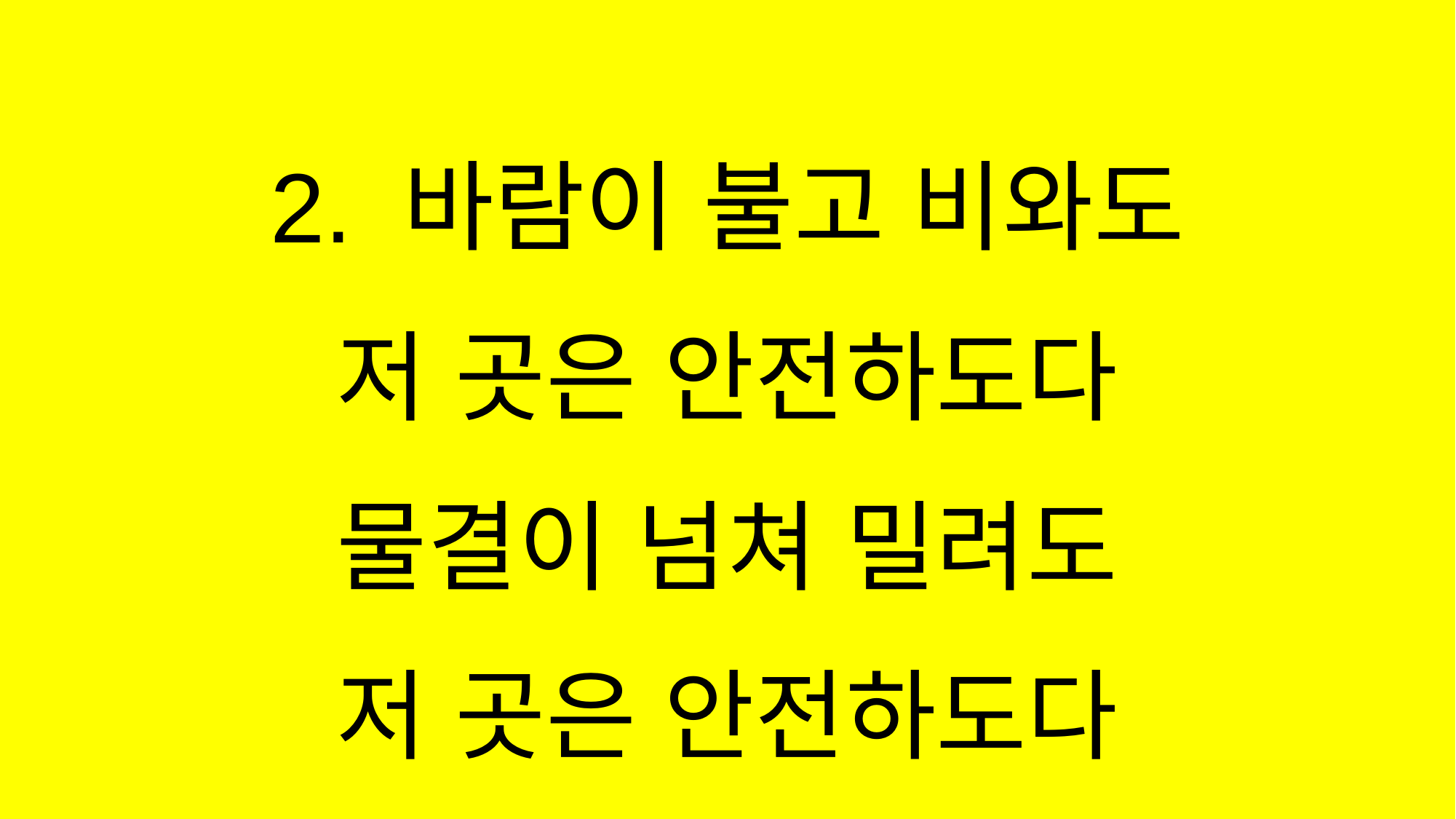

#
2. 바람이 불고 비와도

저 곳은 안전하도다

물결이 넘쳐 밀려도

저 곳은 안전하도다